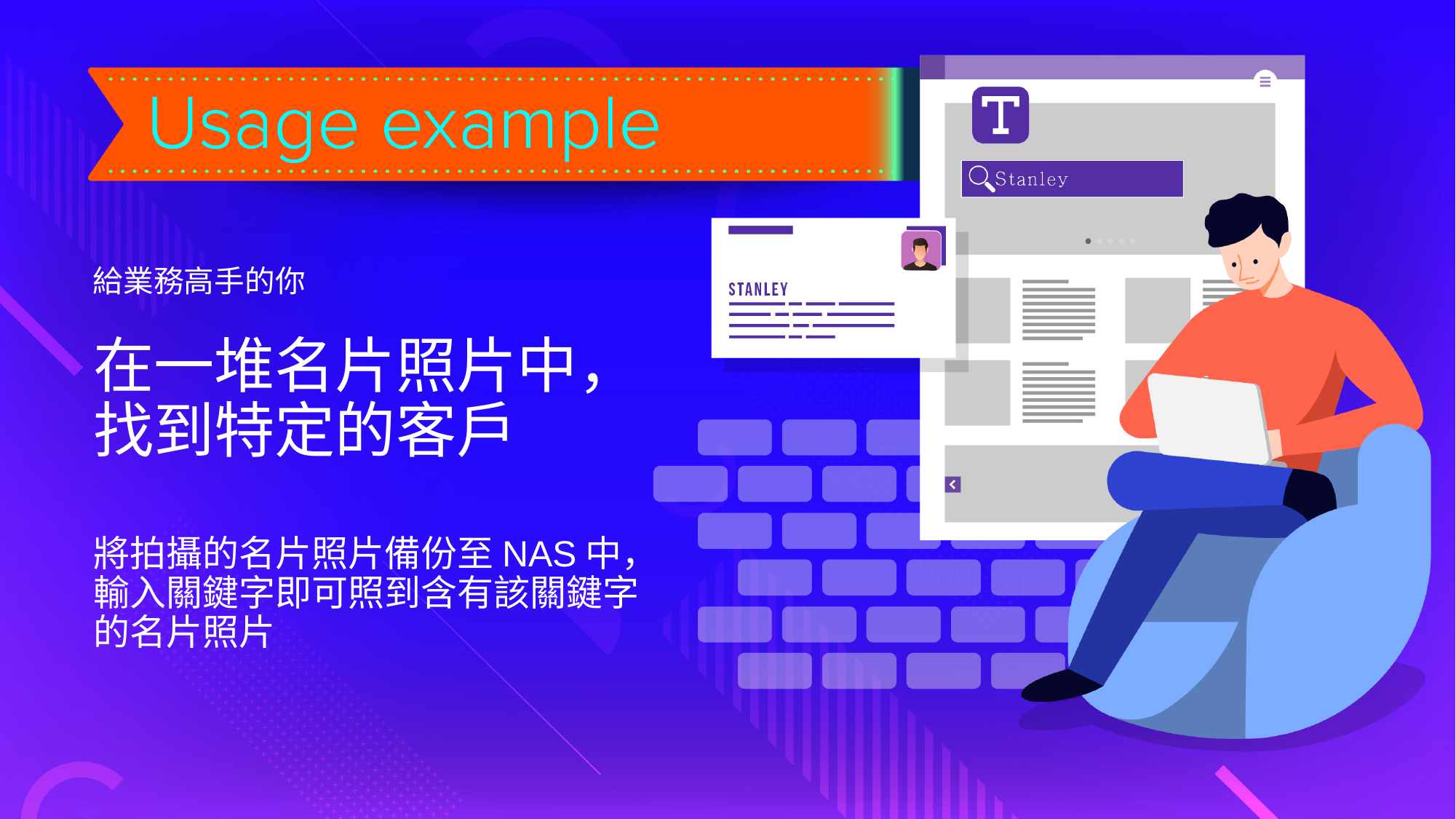

給業務高手的你
在一堆名片照片中，找到特定的客戶

將拍攝的名片照片備份至NAS中，輸入關鍵字即可照到含有該關鍵字的名片照片